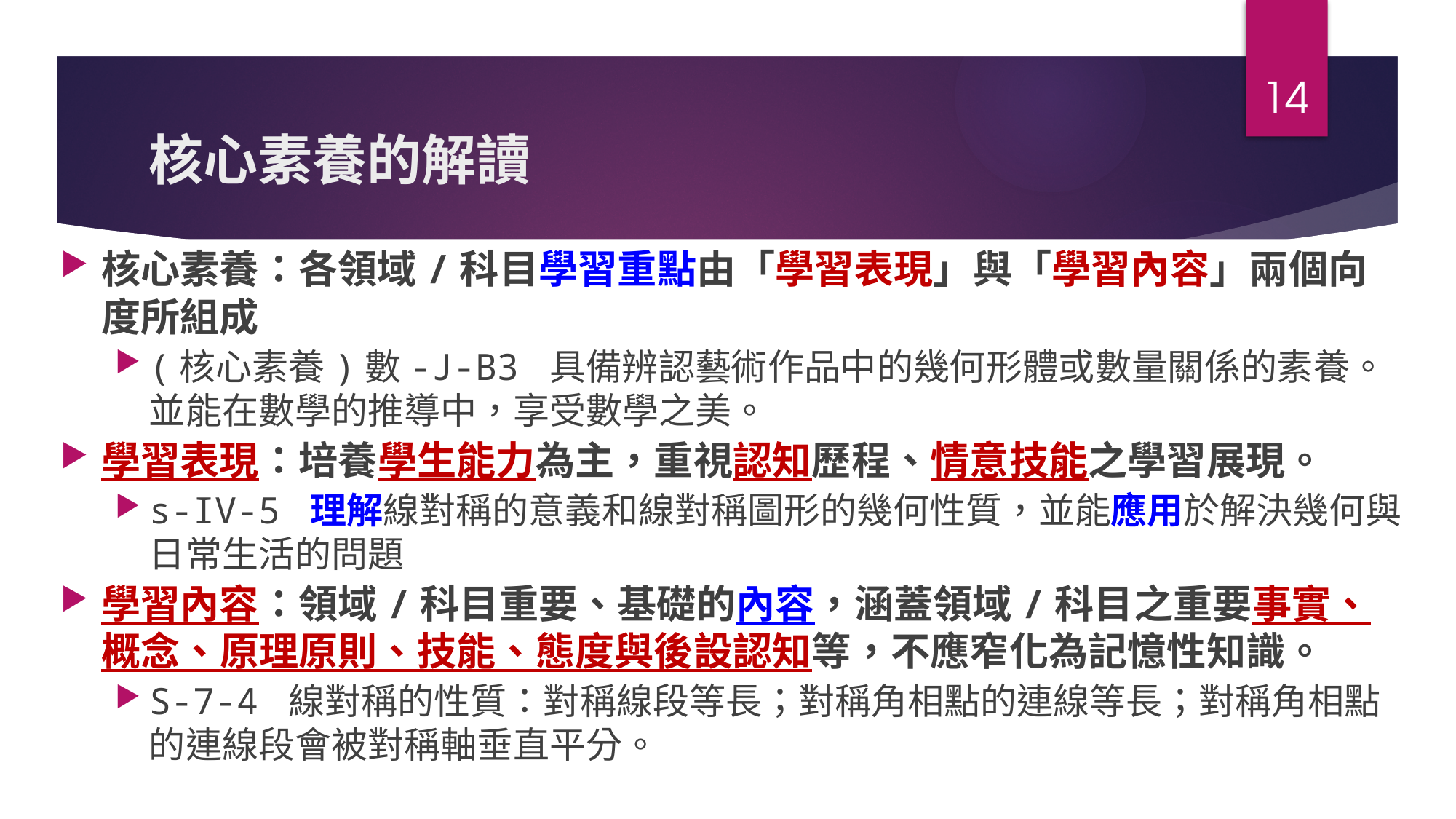

14
# 核心素養的解讀
核心素養：各領域/科目學習重點由「學習表現」與「學習內容」兩個向度所組成
(核心素養)數-J-B3 具備辨認藝術作品中的幾何形體或數量關係的素養。並能在數學的推導中，享受數學之美。
學習表現：培養學生能力為主，重視認知歷程、情意技能之學習展現。
s-IV-5 理解線對稱的意義和線對稱圖形的幾何性質，並能應用於解決幾何與日常生活的問題
學習內容：領域/科目重要、基礎的內容，涵蓋領域/科目之重要事實、概念、原理原則、技能、態度與後設認知等，不應窄化為記憶性知識。
S-7-4 線對稱的性質：對稱線段等長；對稱角相點的連線等長；對稱角相點的連線段會被對稱軸垂直平分。